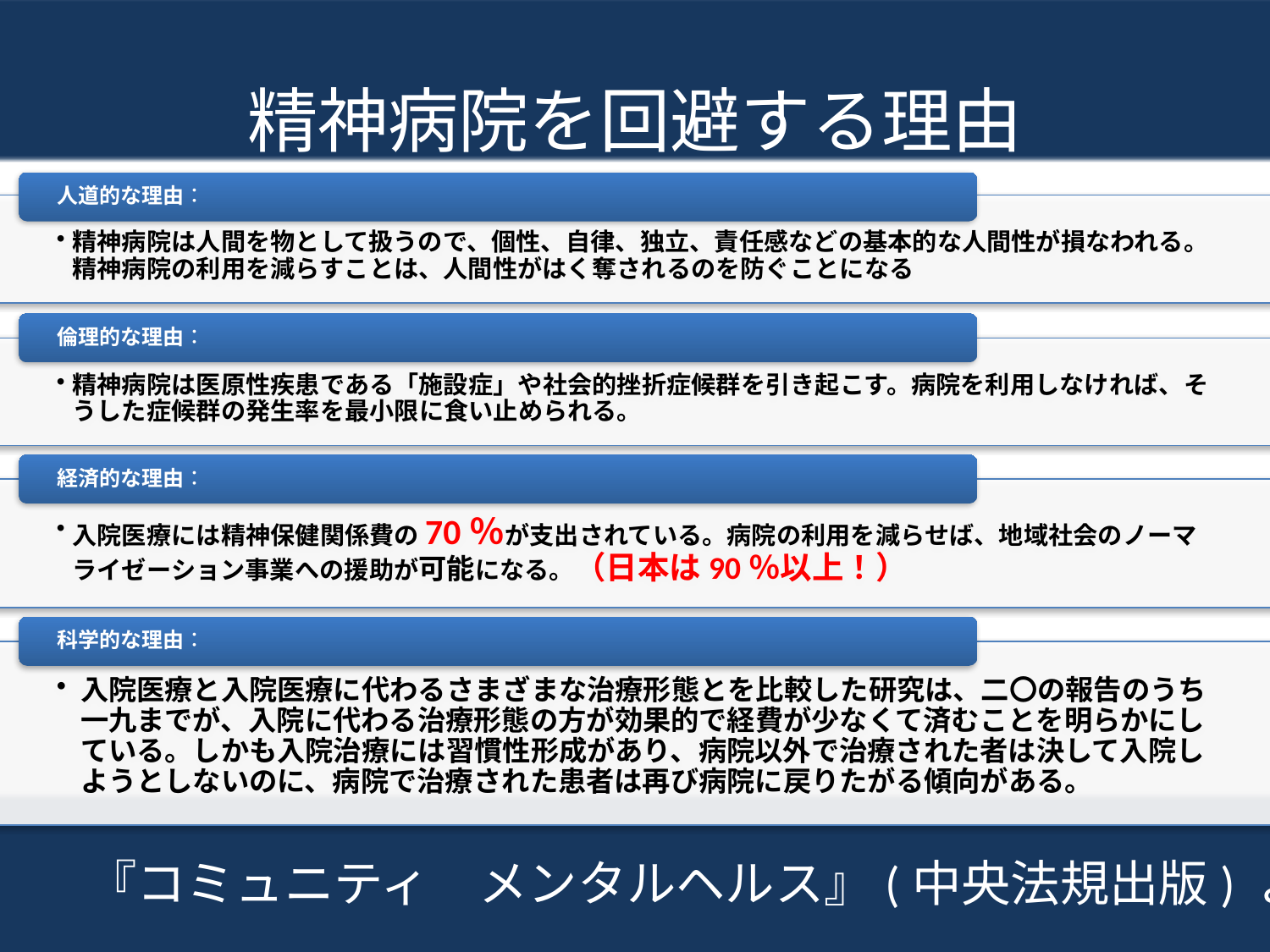

# 精神病院を回避する理由
精神病院は人間を物として扱うので、個性、自律、独立、責任感などの基本的な人間性が損なわれる。精神病院の利用を減らすことは、人間性がはく奪されるのを防ぐことになる
人道的な理由：
精神病院は医原性疾患である「施設症」や社会的挫折症候群を引き起こす。病院を利用しなければ、そうした症候群の発生率を最小限に食い止められる。
倫理的な理由：
入院医療には精神保健関係費の70％が支出されている。病院の利用を減らせば、地域社会のノーマライゼーション事業への援助が可能になる。（日本は90％以上！）
経済的な理由：
入院医療と入院医療に代わるさまざまな治療形態とを比較した研究は、二〇の報告のうち一九までが、入院に代わる治療形態の方が効果的で経費が少なくて済むことを明らかにしている。しかも入院治療には習慣性形成があり、病院以外で治療された者は決して入院しようとしないのに、病院で治療された患者は再び病院に戻りたがる傾向がある。
科学的な理由：
『コミュニティ　メンタルヘルス』(中央法規出版) より